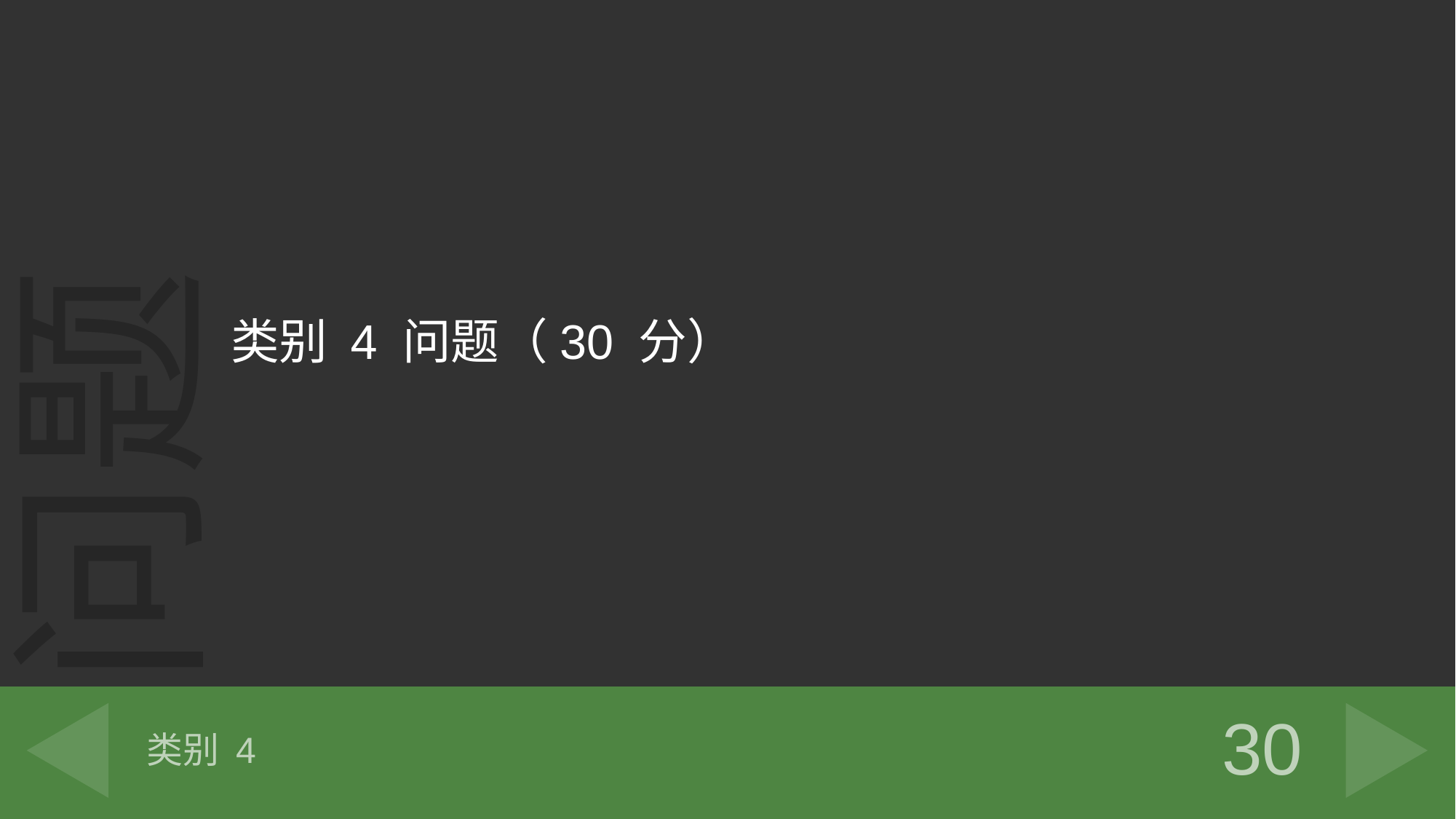

类别 4 问题（30 分）
# 类别 4
30